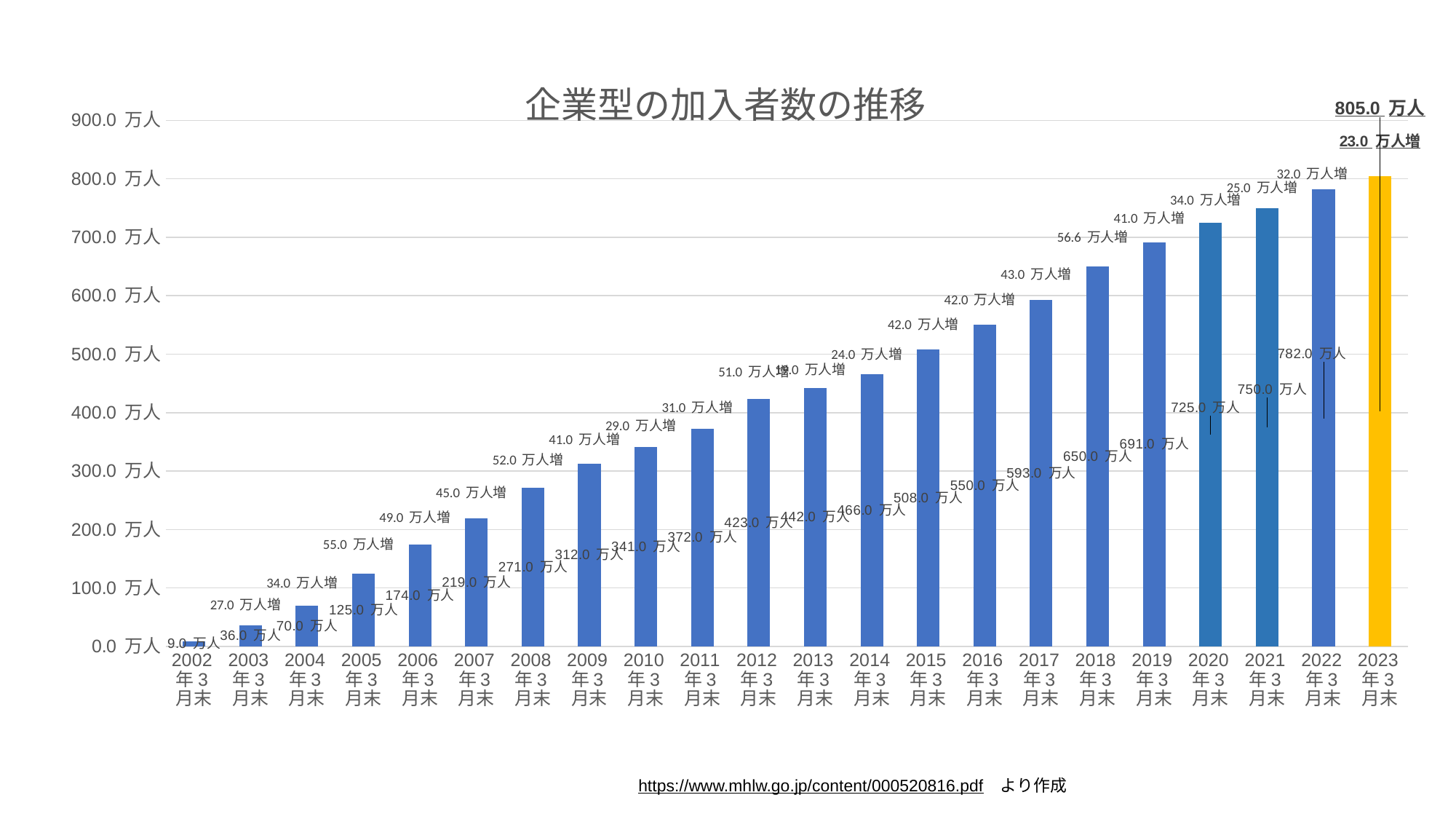

### Chart: 企業型の加入者数の推移

| Category | 企業型の加入者数の推移 | 前年比増加数 |
|---|---|---|
| 2002年3月末 | 9.0 | None |
| 2003年3月末 | 36.0 | 27.0 |
| 2004年3月末 | 70.0 | 34.0 |
| 2005年3月末 | 125.0 | 55.0 |
| 2006年3月末 | 174.0 | 49.0 |
| 2007年3月末 | 219.0 | 45.0 |
| 2008年3月末 | 271.0 | 52.0 |
| 2009年3月末 | 312.0 | 41.0 |
| 2010年3月末 | 341.0 | 29.0 |
| 2011年3月末 | 372.0 | 31.0 |
| 2012年3月末 | 423.0 | 51.0 |
| 2013年3月末 | 442.0 | 19.0 |
| 2014年3月末 | 466.0 | 24.0 |
| 2015年3月末 | 508.0 | 42.0 |
| 2016年3月末 | 550.0 | 42.0 |
| 2017年3月末 | 593.0 | 43.0 |
| 2018年3月末 | 650.0 | 56.6 |
| 2019年3月末 | 691.0 | 41.0 |
| 2020年3月末 | 725.0 | 34.0 |
| 2021年3月末 | 750.0 | 25.0 |
| 2022年3月末 | 782.0 | 32.0 |
| 2023年3月末 | 805.0 | 23.0 |
https://www.mhlw.go.jp/content/000520816.pdf　より作成